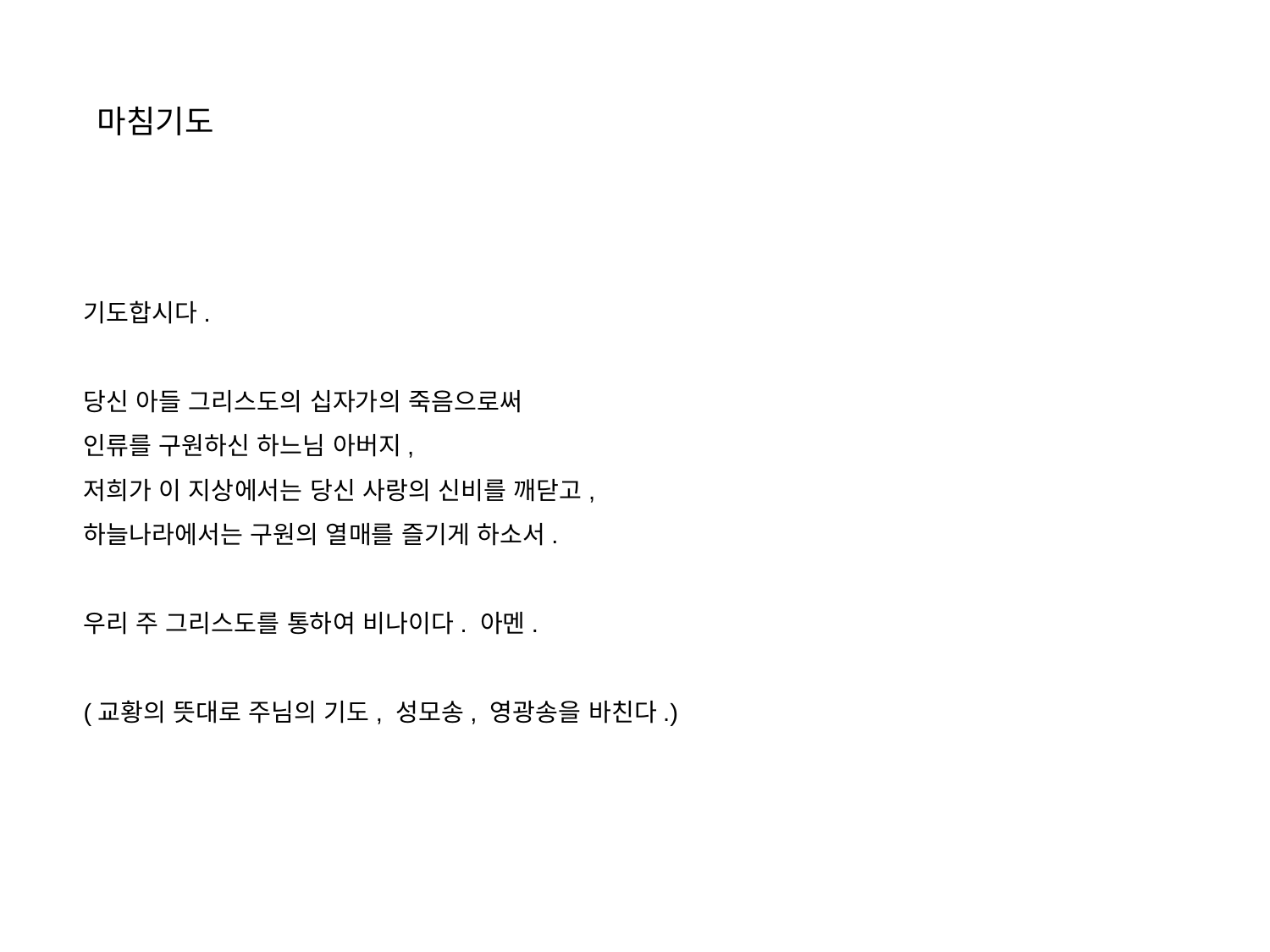

마침기도
기도합시다.

당신 아들 그리스도의 십자가의 죽음으로써
인류를 구원하신 하느님 아버지,
저희가 이 지상에서는 당신 사랑의 신비를 깨닫고,
하늘나라에서는 구원의 열매를 즐기게 하소서.

우리 주 그리스도를 통하여 비나이다. 아멘.

(교황의 뜻대로 주님의 기도, 성모송, 영광송을 바친다.)